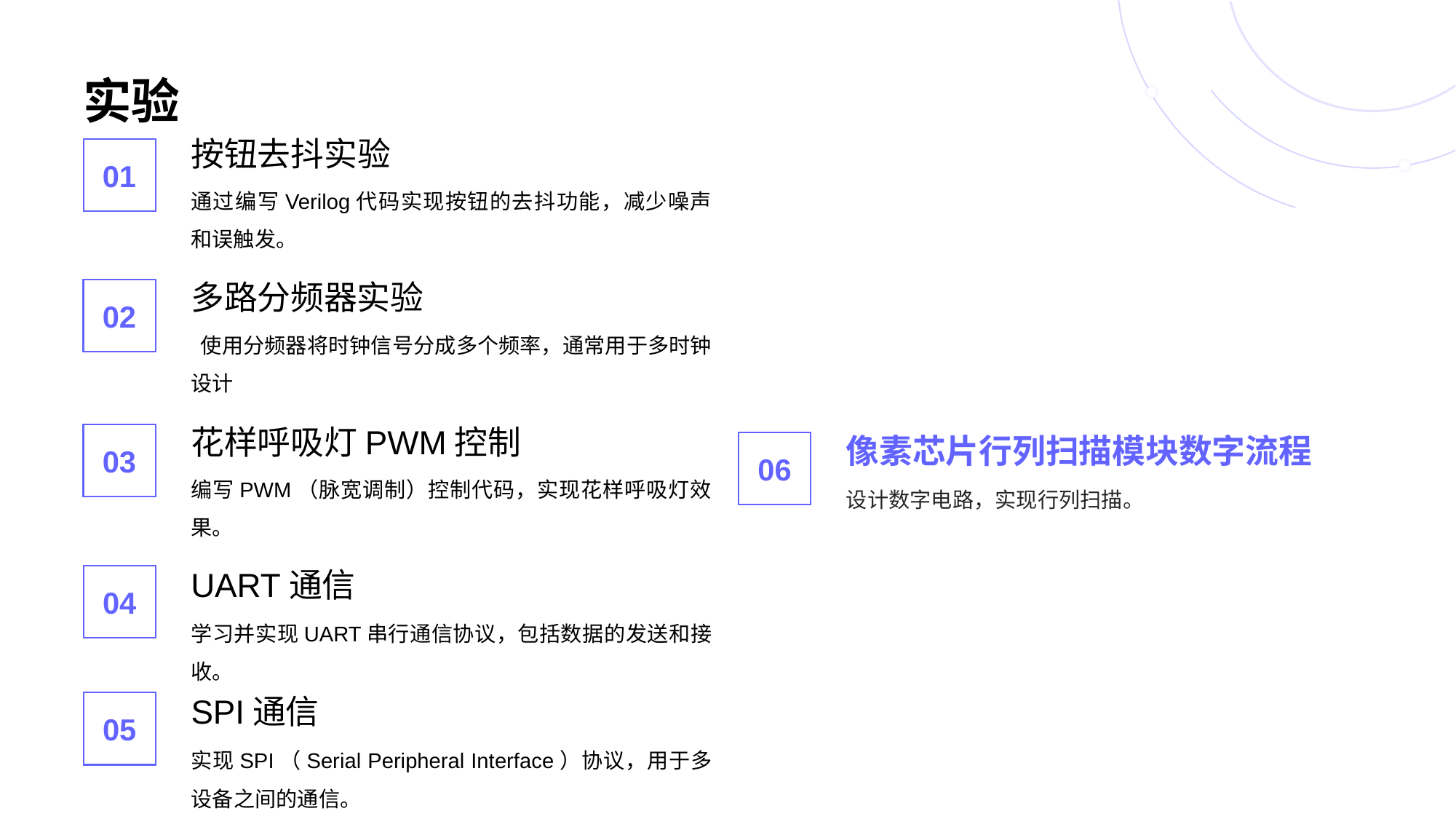

# 实验
按钮去抖实验
01
通过编写Verilog代码实现按钮的去抖功能，减少噪声和误触发。
多路分频器实验
02
 使用分频器将时钟信号分成多个频率，通常用于多时钟设计
花样呼吸灯PWM控制
03
像素芯片行列扫描模块数字流程
06
编写PWM（脉宽调制）控制代码，实现花样呼吸灯效果。
设计数字电路，实现行列扫描。
UART通信
04
学习并实现UART串行通信协议，包括数据的发送和接收。
SPI通信
05
实现SPI（Serial Peripheral Interface）协议，用于多设备之间的通信。